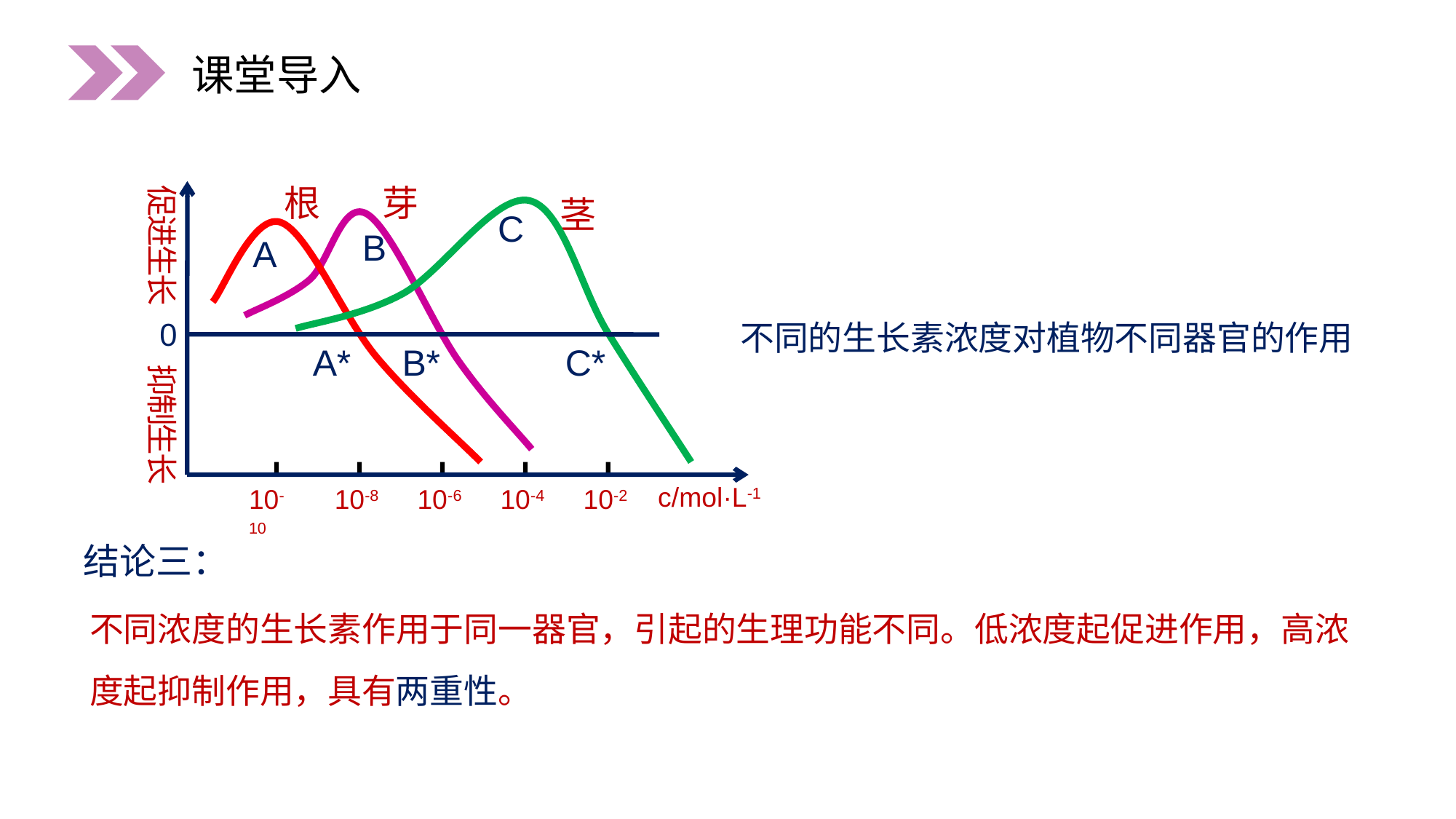

课堂导入
促进生长
根
芽
茎

C

B
A
0
不同的生长素浓度对植物不同器官的作用
A*
B*
C*
抑制生长

c/mol·L-1
10-10
10-8
10-6
10-4
10-2
结论三：
不同浓度的生长素作用于同一器官，引起的生理功能不同。低浓度起促进作用，高浓度起抑制作用，具有两重性。